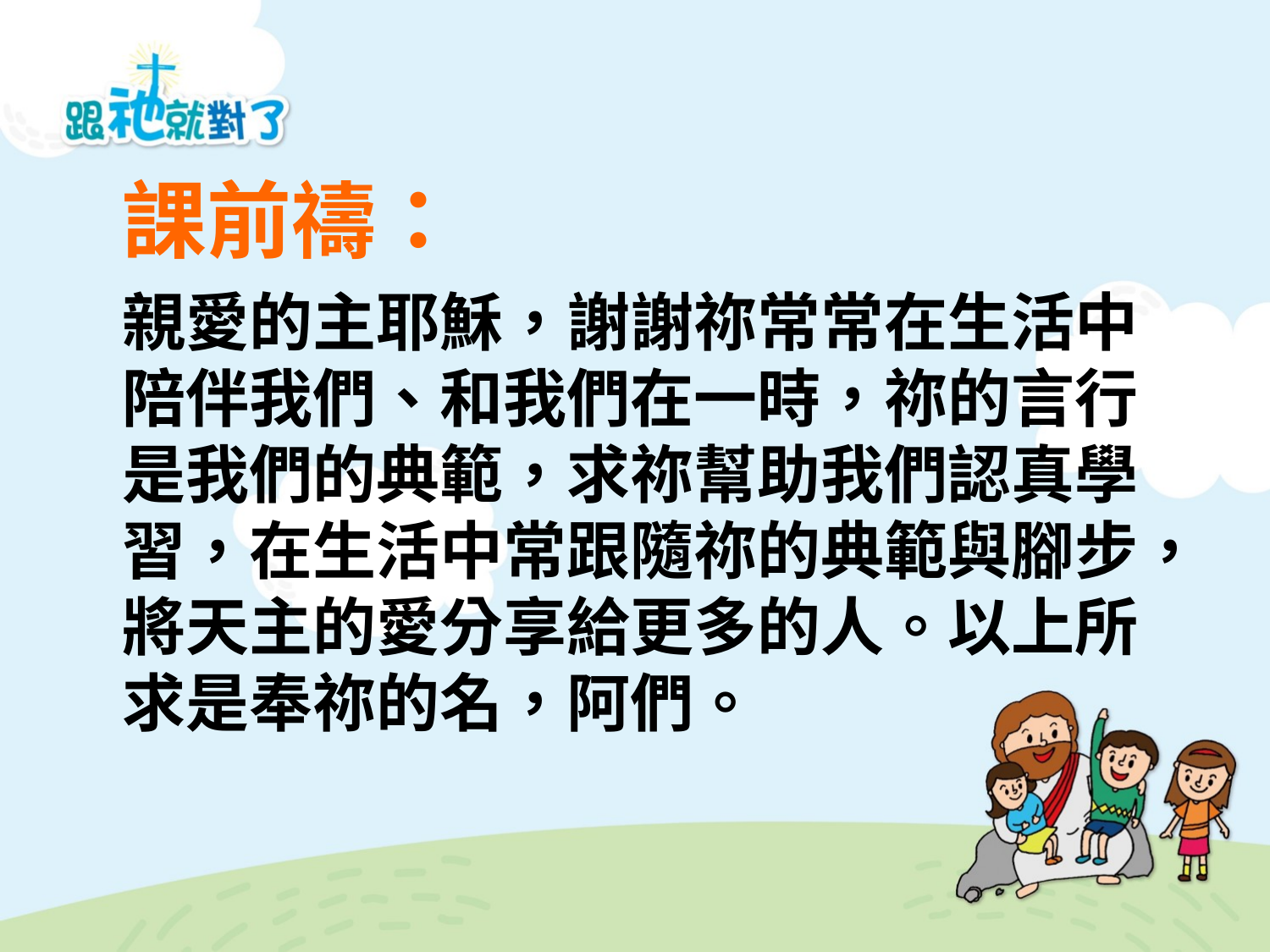

課前禱：
親愛的主耶穌，謝謝祢常常在生活中陪伴我們、和我們在一時，祢的言行是我們的典範，求祢幫助我們認真學習，在生活中常跟隨祢的典範與腳步，將天主的愛分享給更多的人。以上所求是奉祢的名，阿們。